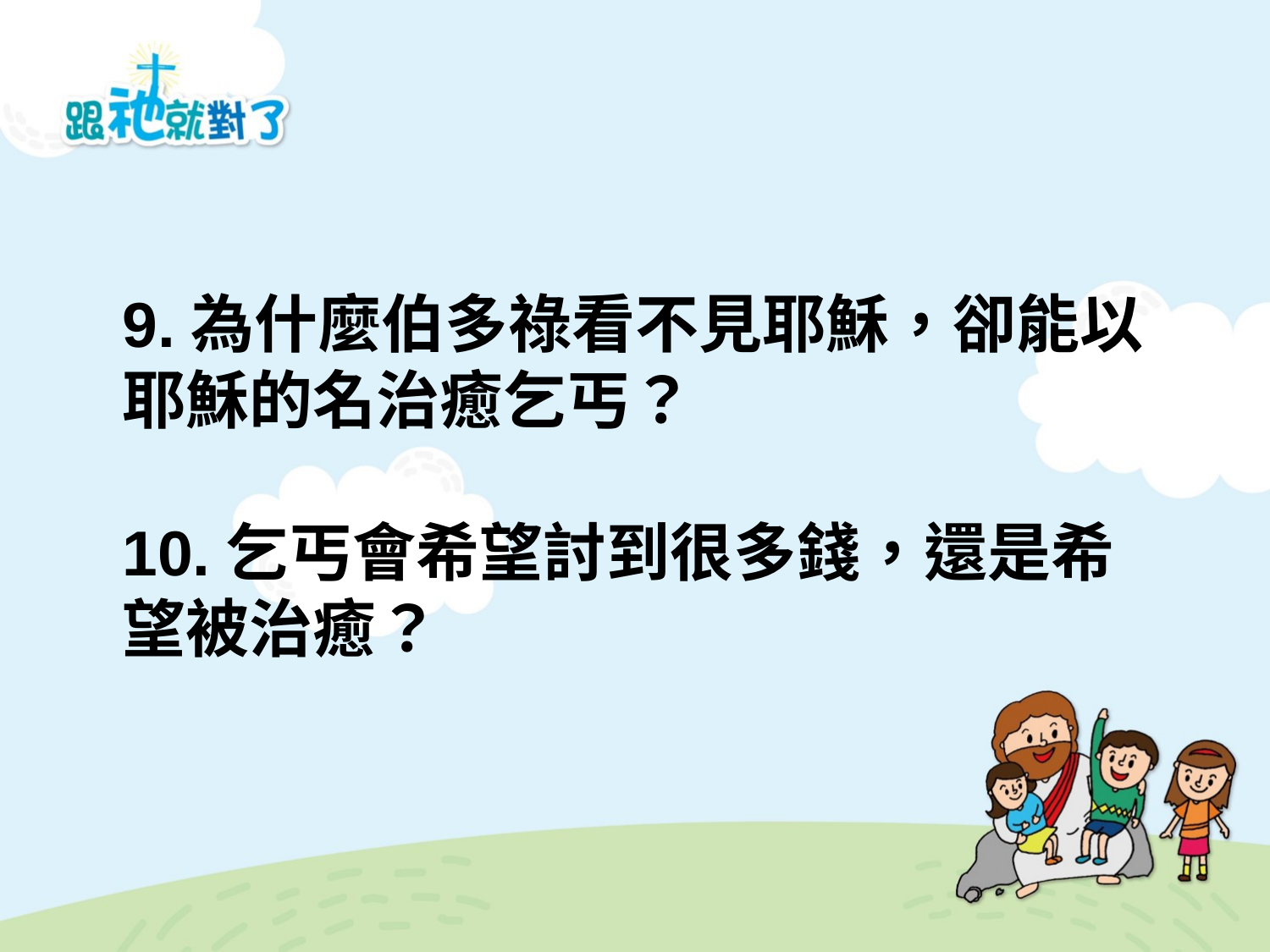

9.為什麼伯多祿看不見耶穌，卻能以耶穌的名治癒乞丐？

10.乞丐會希望討到很多錢，還是希望被治癒？